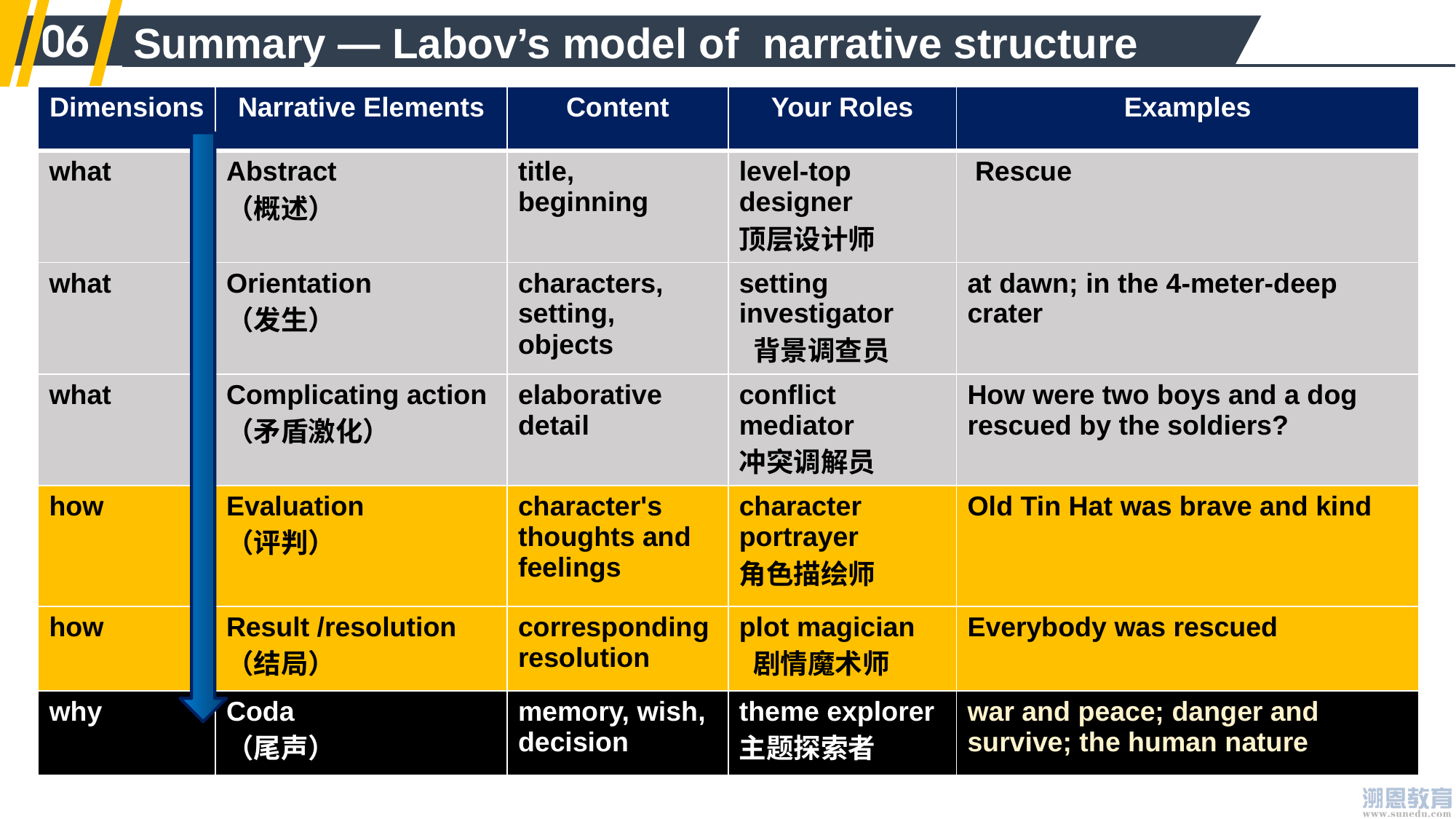

06
Summary — Labov’s model of  narrative structure

| Dimensions | Narrative Elements | Content | Your Roles | Examples |
| --- | --- | --- | --- | --- |
| what | Abstract （概述） | title, beginning | level-top designer 顶层设计师 | Rescue |
| what | Orientation （发生） | characters, setting, objects | setting investigator 背景调查员 | at dawn; in the 4-meter-deep crater |
| what | Complicating action （矛盾激化） | elaborative detail | conflict mediator 冲突调解员 | How were two boys and a dog rescued by the soldiers? |
| how | Evaluation （评判） | character's thoughts and feelings | character portrayer 角色描绘师 | Old Tin Hat was brave and kind |
| how | Result /resolution（结局） | corresponding resolution | plot magician 剧情魔术师 | Everybody was rescued |
| why | Coda （尾声） | memory, wish, decision | theme explorer 主题探索者 | war and peace; danger and survive; the human nature |